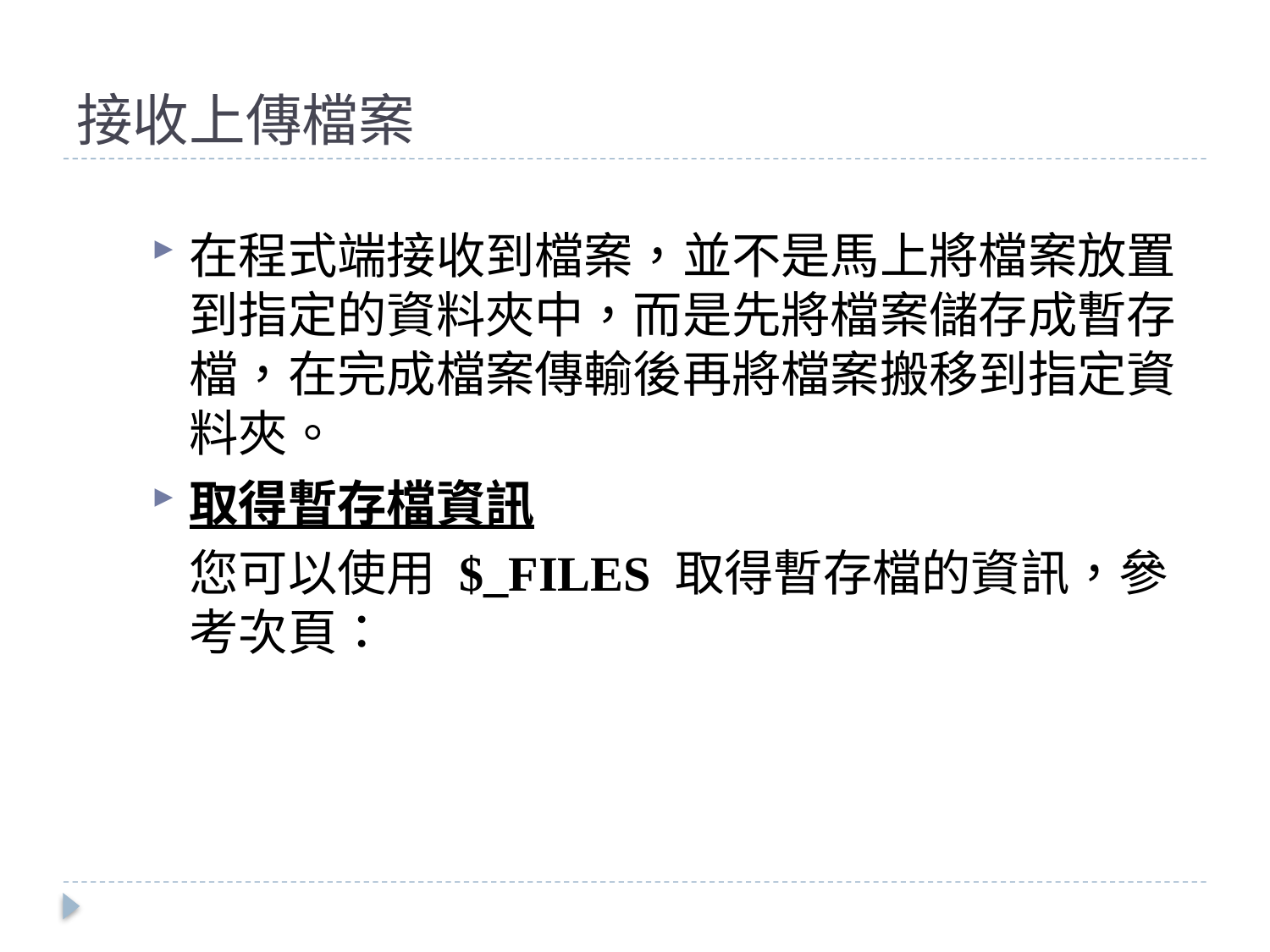

接收上傳檔案
在程式端接收到檔案，並不是馬上將檔案放置到指定的資料夾中，而是先將檔案儲存成暫存檔，在完成檔案傳輸後再將檔案搬移到指定資料夾。
取得暫存檔資訊
	您可以使用 $_FILES 取得暫存檔的資訊，參考次頁：